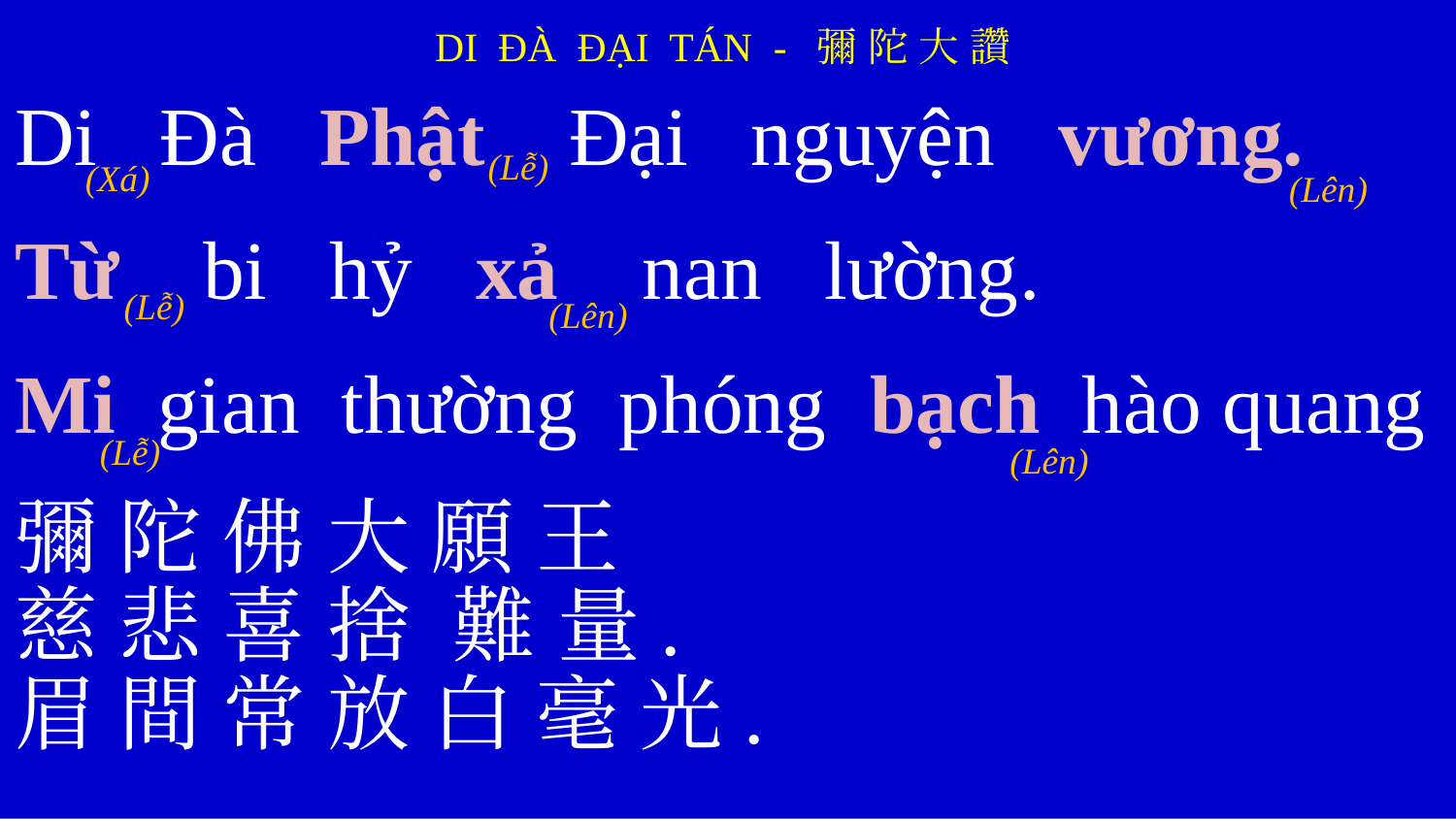

DI  ĐÀ  ĐẠI  TÁN  -  彌 陀 大 讚

Di   Đà   Phật    Đại   nguyện   vương.

Từ    bi   hỷ   xả    nan   lường.

Mi  gian  thường  phóng  bạch  hào quang

彌 陀 佛 大 願 王
慈 悲 喜 捨  難 量.
眉 間 常 放 白 毫 光.

(Lễ)
(Xá)
(Lên)
(Lễ)
(Lên)
(Lễ)
(Lên)